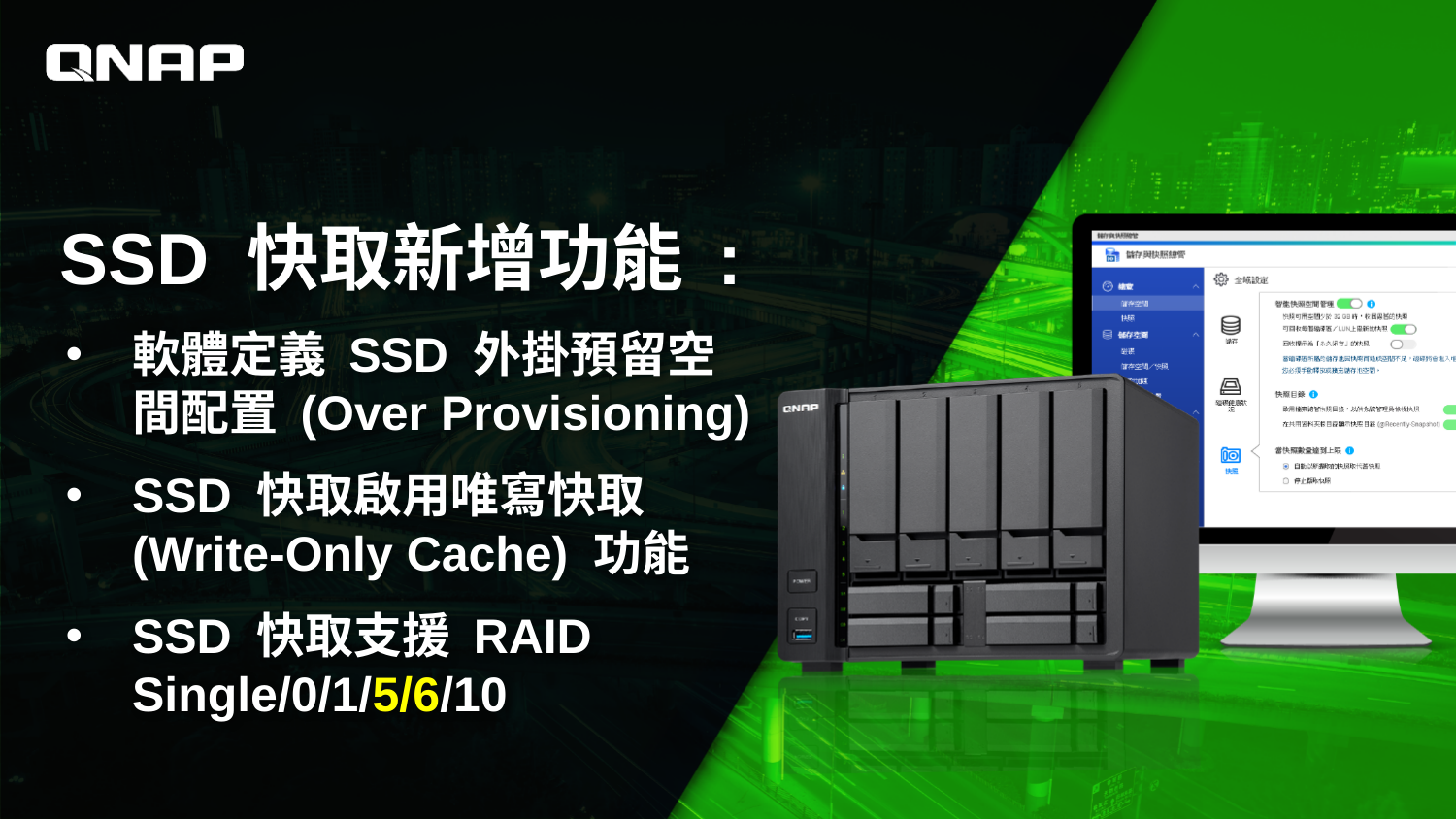

# SSD 快取新增功能 :
軟體定義 SSD 外掛預留空間配置 (Over Provisioning)
SSD 快取啟用唯寫快取
(Write-Only Cache) 功能
SSD 快取支援 RAID
Single/0/1/5/6/10